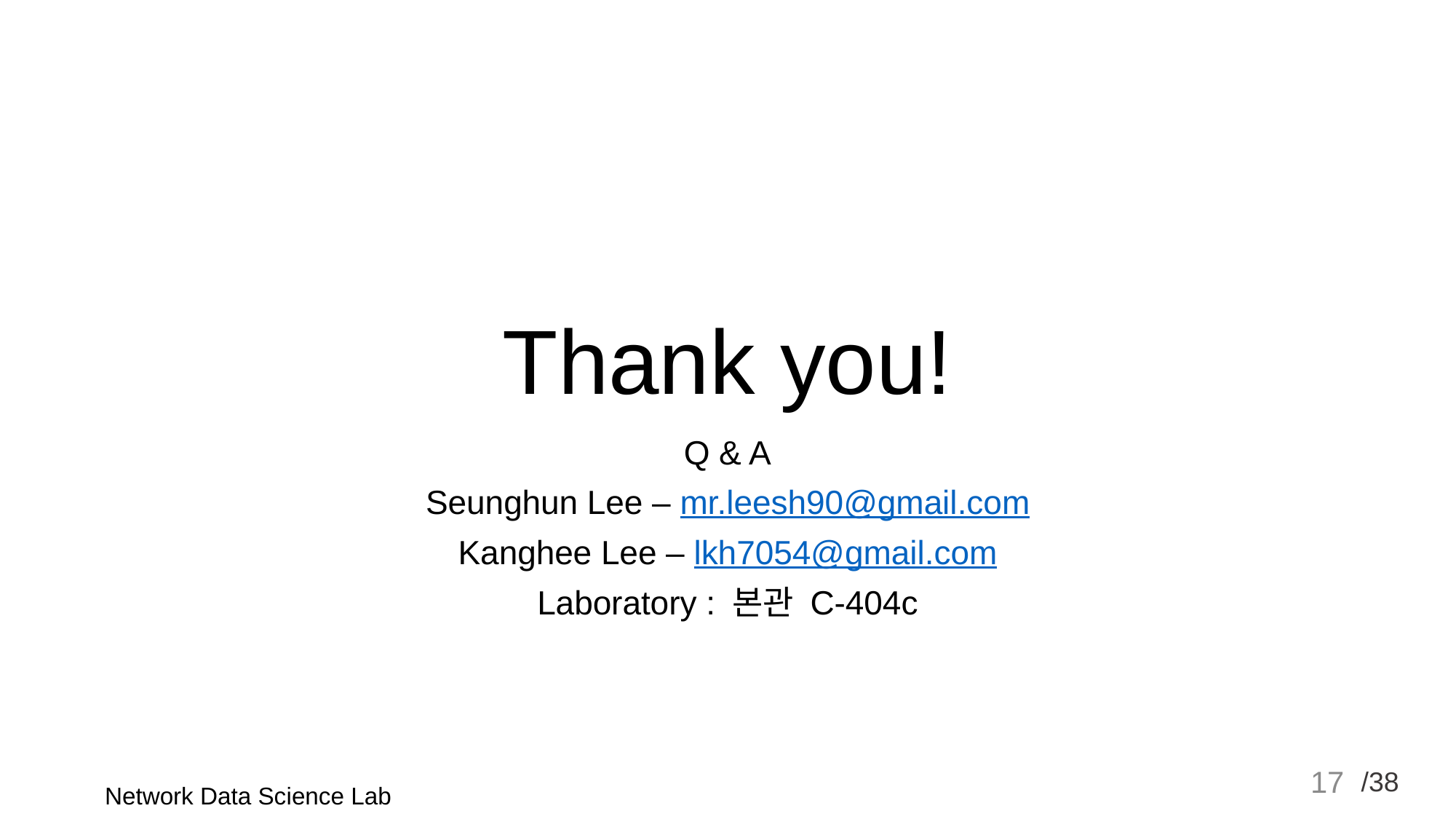

# Thank you!
Q & A
Seunghun Lee – mr.leesh90@gmail.com
Kanghee Lee – lkh7054@gmail.com
Laboratory : 본관 C-404c
17